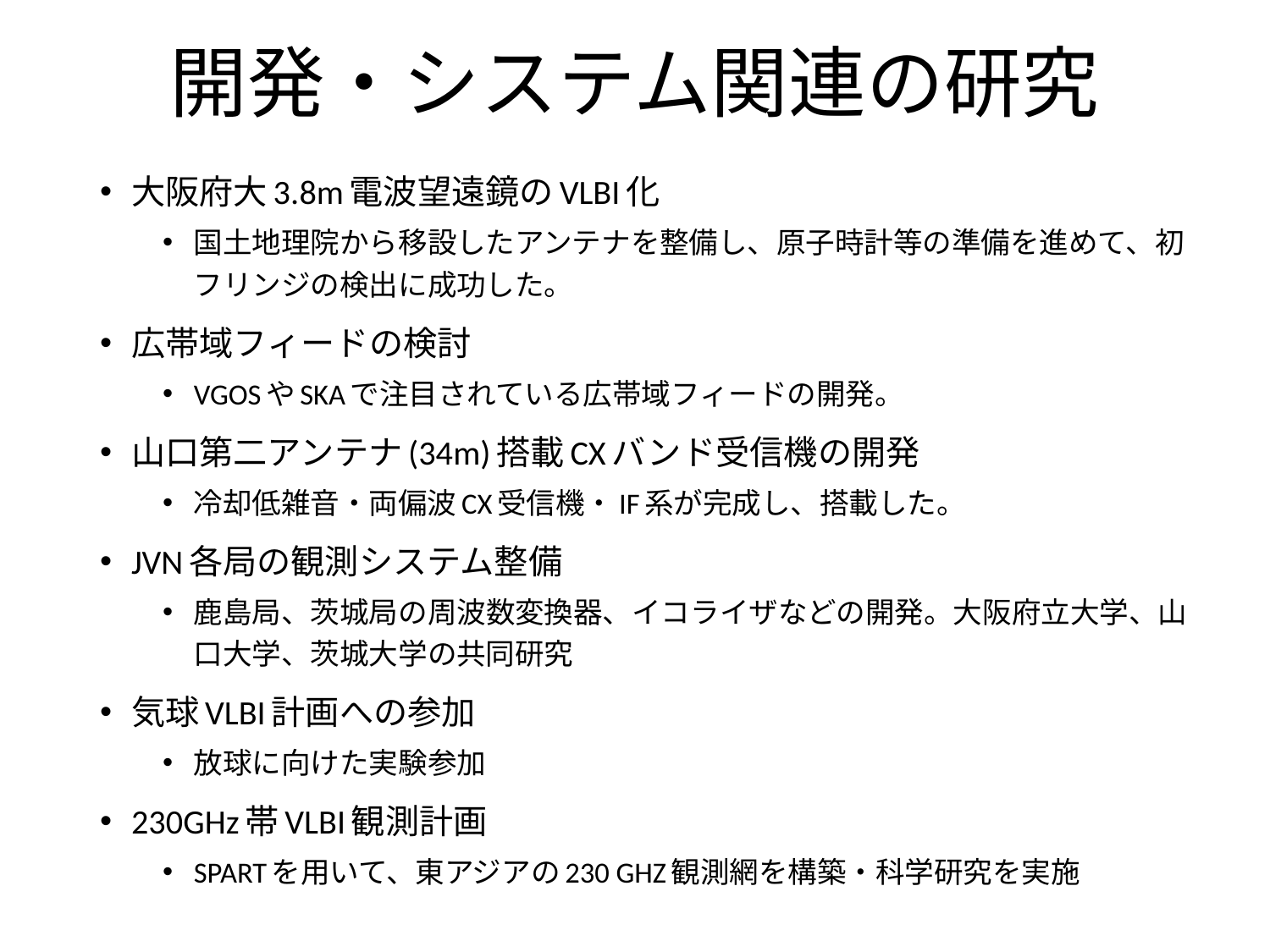

# 開発・システム関連の研究
大阪府大3.8m電波望遠鏡のVLBI化
国土地理院から移設したアンテナを整備し、原子時計等の準備を進めて、初フリンジの検出に成功した。
広帯域フィードの検討
VGOSやSKAで注目されている広帯域フィードの開発。
山口第二アンテナ(34m)搭載CXバンド受信機の開発
冷却低雑音・両偏波CX受信機・IF系が完成し、搭載した。
JVN各局の観測システム整備
鹿島局、茨城局の周波数変換器、イコライザなどの開発。大阪府立大学、山口大学、茨城大学の共同研究
気球VLBI計画への参加
放球に向けた実験参加
230GHz帯VLBI観測計画
SPARTを用いて、東アジアの230 GHZ観測網を構築・科学研究を実施